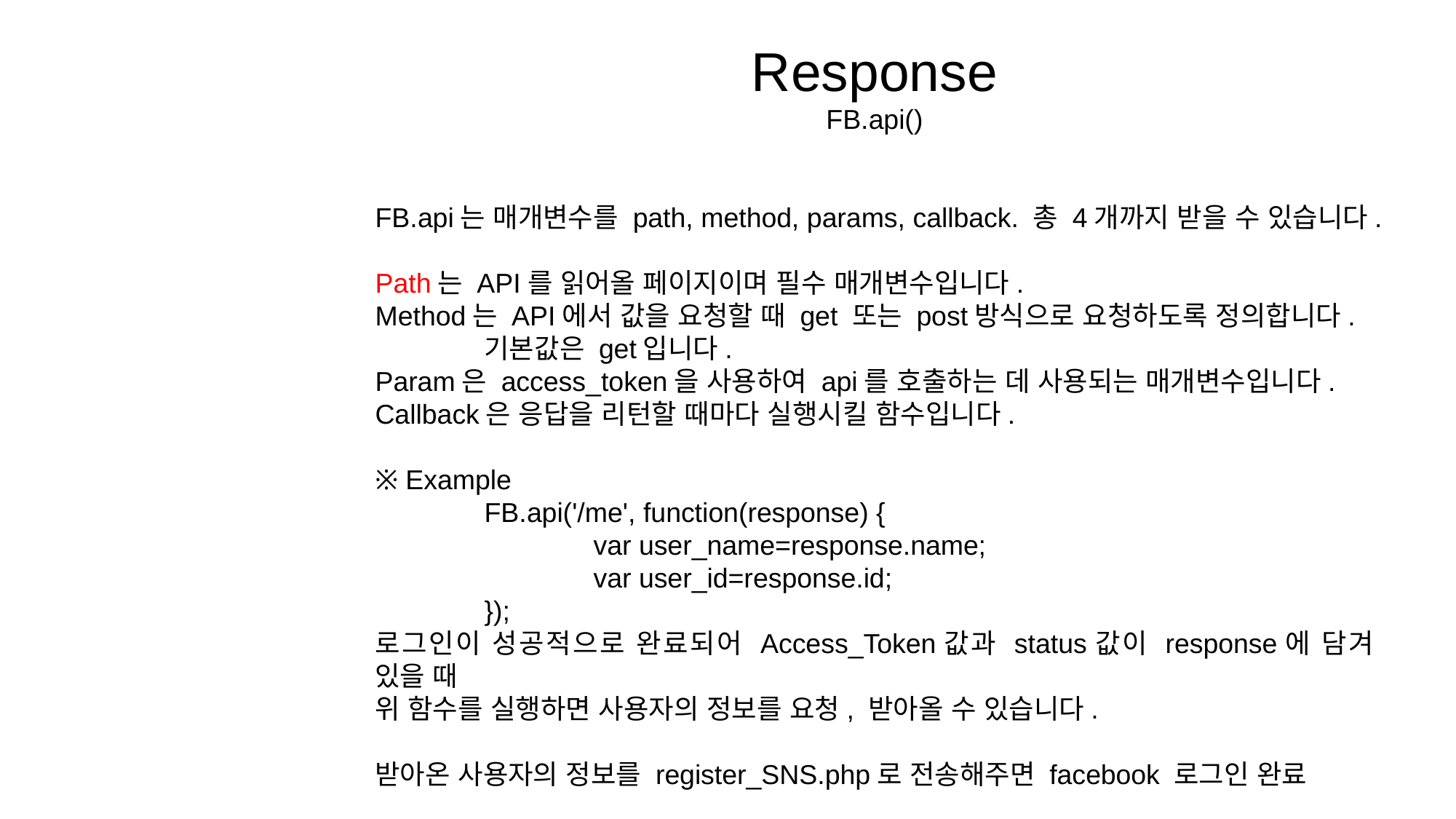

Response
FB.api()

FB.api는 매개변수를 path, method, params, callback. 총 4개까지 받을 수 있습니다.

Path는 API를 읽어올 페이지이며 필수 매개변수입니다.
Method는 API에서 값을 요청할 때 get 또는 post방식으로 요청하도록 정의합니다.
	기본값은 get입니다.
Param은 access_token을 사용하여 api를 호출하는 데 사용되는 매개변수입니다.
Callback은 응답을 리턴할 때마다 실행시킬 함수입니다.

※ Example
	FB.api('/me', function(response) {
		var user_name=response.name;
		var user_id=response.id;
	});
로그인이 성공적으로 완료되어 Access_Token값과 status값이 response에 담겨 있을 때
위 함수를 실행하면 사용자의 정보를 요청, 받아올 수 있습니다.

받아온 사용자의 정보를 register_SNS.php로 전송해주면 facebook 로그인 완료